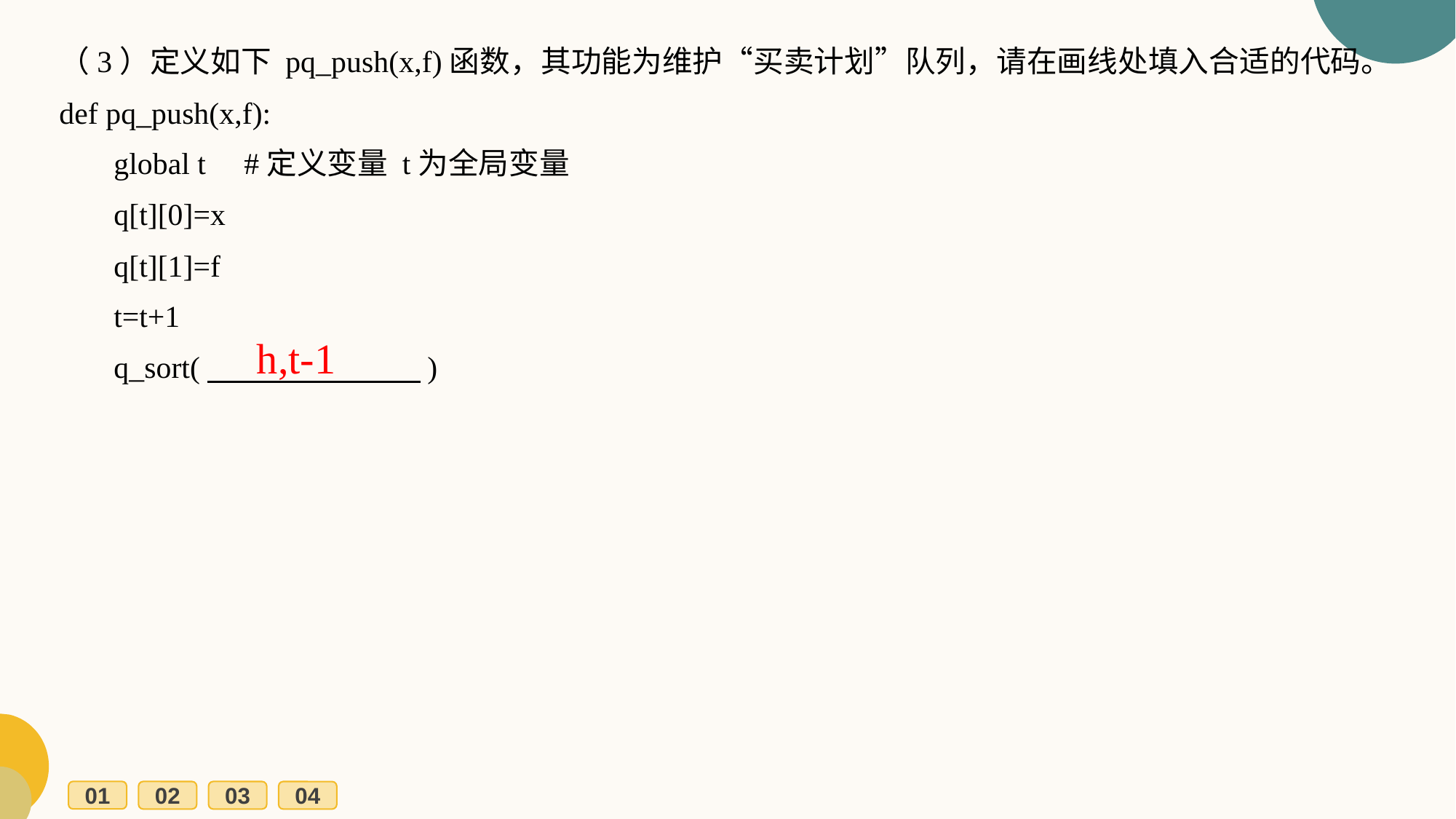

（3）定义如下 pq_push(x,f)函数，其功能为维护“买卖计划”队列，请在画线处填入合适的代码。
def pq_push(x,f):
global t     #定义变量 t为全局变量
q[t][0]=x
q[t][1]=f
t=t+1
q_sort(　　　　　　　)
h,t-1